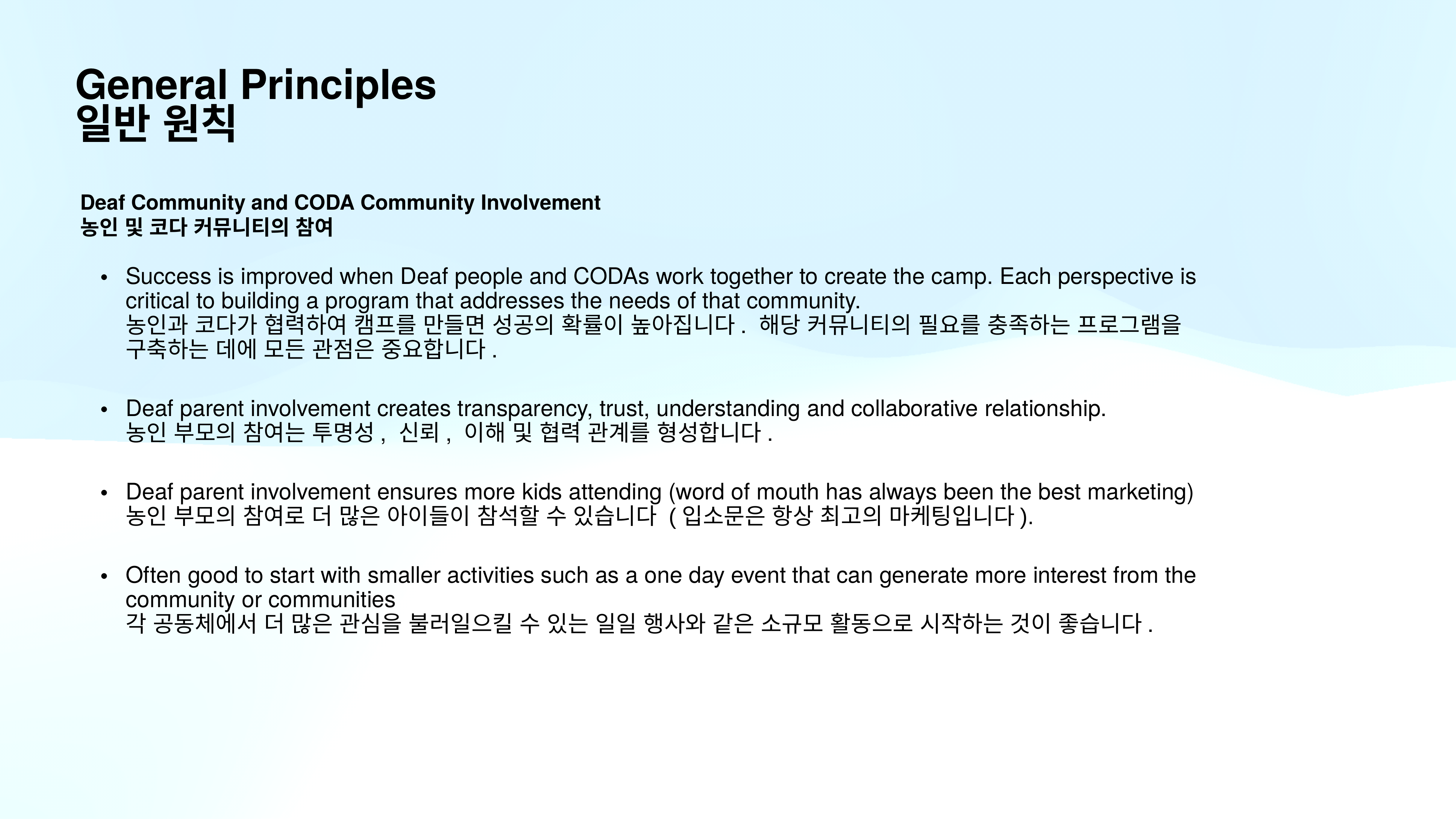

# General Principles 일반 원칙
Deaf Community and CODA Community Involvement
농인 및 코다 커뮤니티의 참여
Success is improved when Deaf people and CODAs work together to create the camp. Each perspective is critical to building a program that addresses the needs of that community.
농인과 코다가 협력하여 캠프를 만들면 성공의 확률이 높아집니다. 해당 커뮤니티의 필요를 충족하는 프로그램을 구축하는 데에 모든 관점은 중요합니다.
Deaf parent involvement creates transparency, trust, understanding and collaborative relationship.
농인 부모의 참여는 투명성, 신뢰, 이해 및 협력 관계를 형성합니다.
Deaf parent involvement ensures more kids attending (word of mouth has always been the best marketing)
농인 부모의 참여로 더 많은 아이들이 참석할 수 있습니다 (입소문은 항상 최고의 마케팅입니다).
Often good to start with smaller activities such as a one day event that can generate more interest from the community or communities
각 공동체에서 더 많은 관심을 불러일으킬 수 있는 일일 행사와 같은 소규모 활동으로 시작하는 것이 좋습니다.